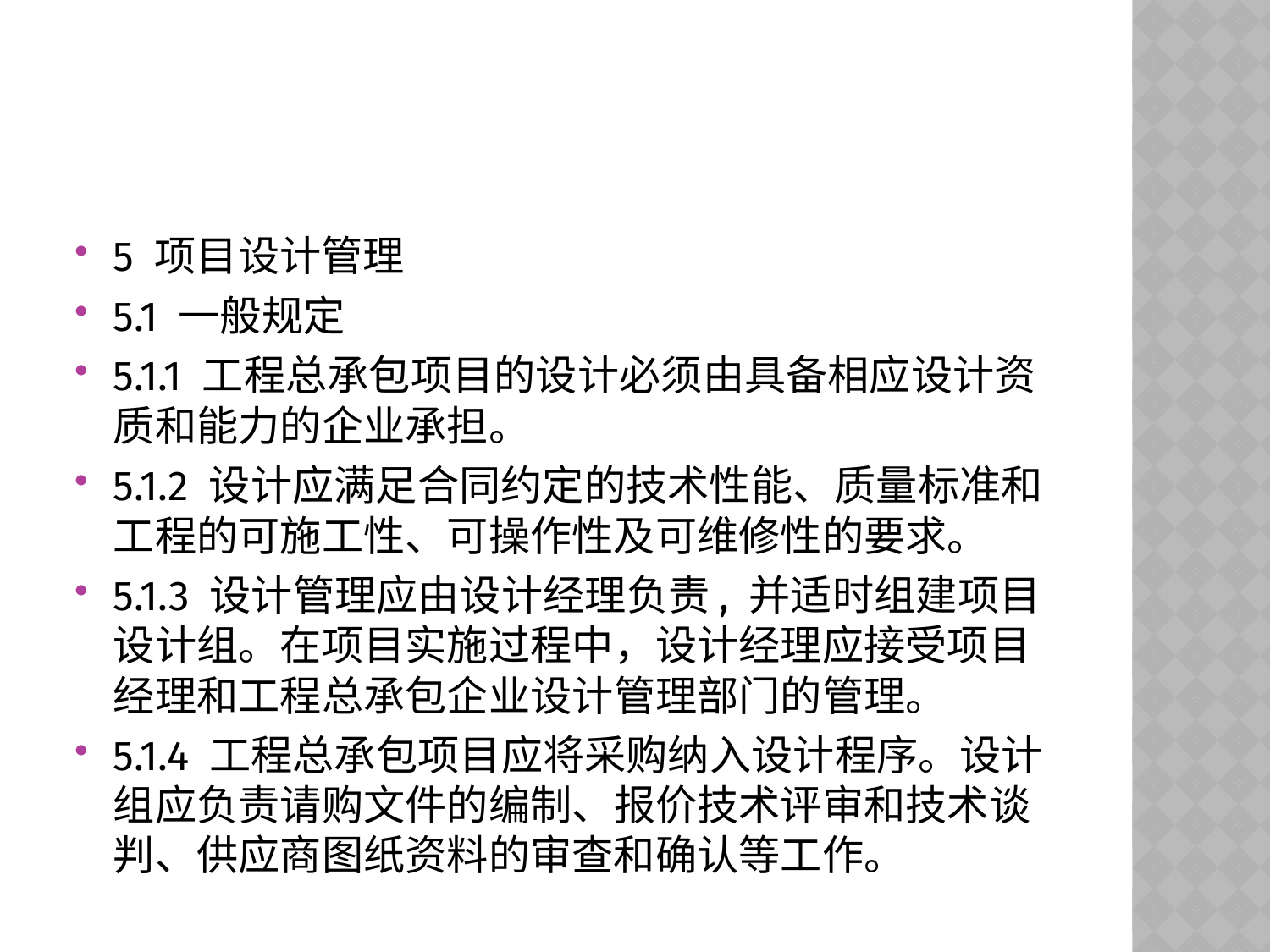

#
5 项目设计管理
5.1 一般规定
5.1.1 工程总承包项目的设计必须由具备相应设计资质和能力的企业承担。
5.1.2 设计应满足合同约定的技术性能、质量标准和工程的可施工性、可操作性及可维修性的要求。
5.1.3 设计管理应由设计经理负责, 并适时组建项目设计组。在项目实施过程中，设计经理应接受项目经理和工程总承包企业设计管理部门的管理。
5.1.4 工程总承包项目应将采购纳入设计程序。设计组应负责请购文件的编制、报价技术评审和技术谈判、供应商图纸资料的审查和确认等工作。